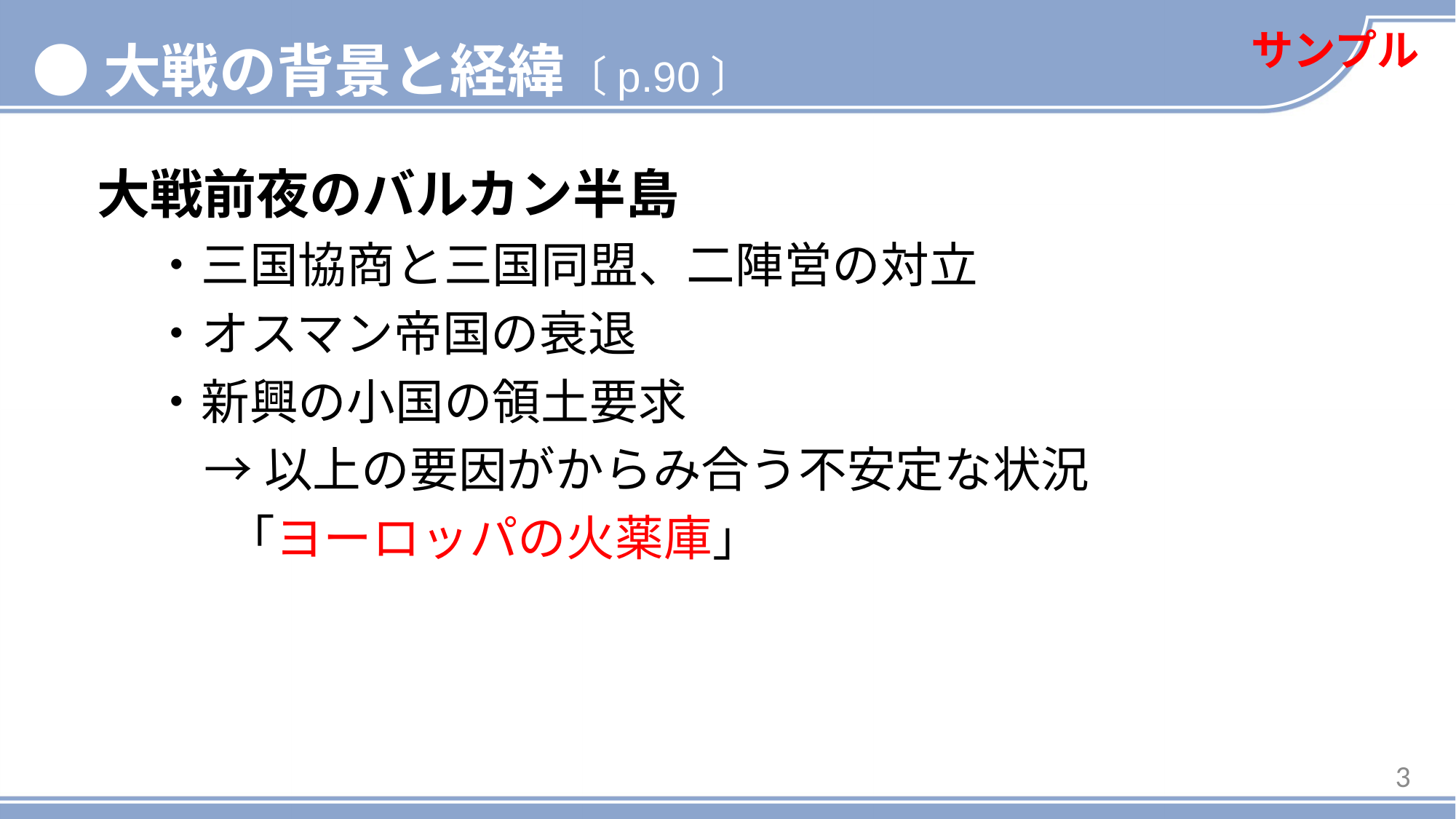

サンプル
●大戦の背景と経緯〔p.90〕
大戦前夜のバルカン半島
・三国協商と三国同盟、二陣営の対立
・オスマン帝国の衰退
・新興の小国の領土要求
→以上の要因がからみ合う不安定な状況
 「ヨーロッパの火薬庫」